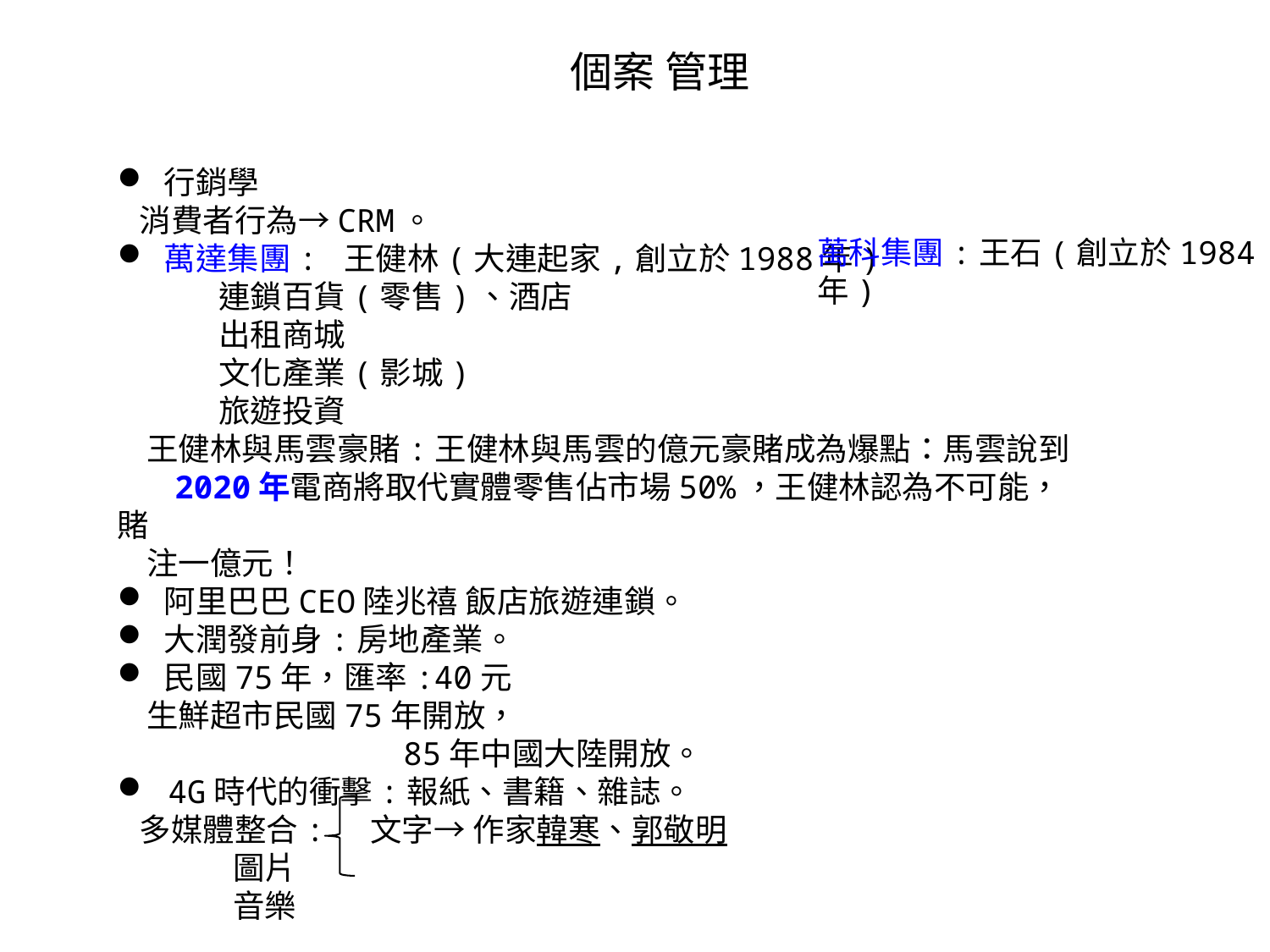

個案 管理
 行銷學
  消費者行為→CRM。
 萬達集團: 王健林(大連起家,創立於1988年)
             連鎖百貨(零售)、酒店
             出租商城
             文化產業(影城)
             旅遊投資
   王健林與馬雲豪賭:王健林與馬雲的億元豪賭成為爆點：馬雲說到
   2020年電商將取代實體零售佔市場50%，王健林認為不可能，賭
   注一億元！
 阿里巴巴CEO陸兆禧 飯店旅遊連鎖。
 大潤發前身:房地產業。
 民國75年，匯率:40元
   生鮮超市民國75年開放，
               85年中國大陸開放。
 4G時代的衝擊:報紙、書籍、雜誌。
  多媒體整合:  文字→ 作家韓寒、郭敬明
               圖片
               音樂

萬科集團:王石(創立於1984年)